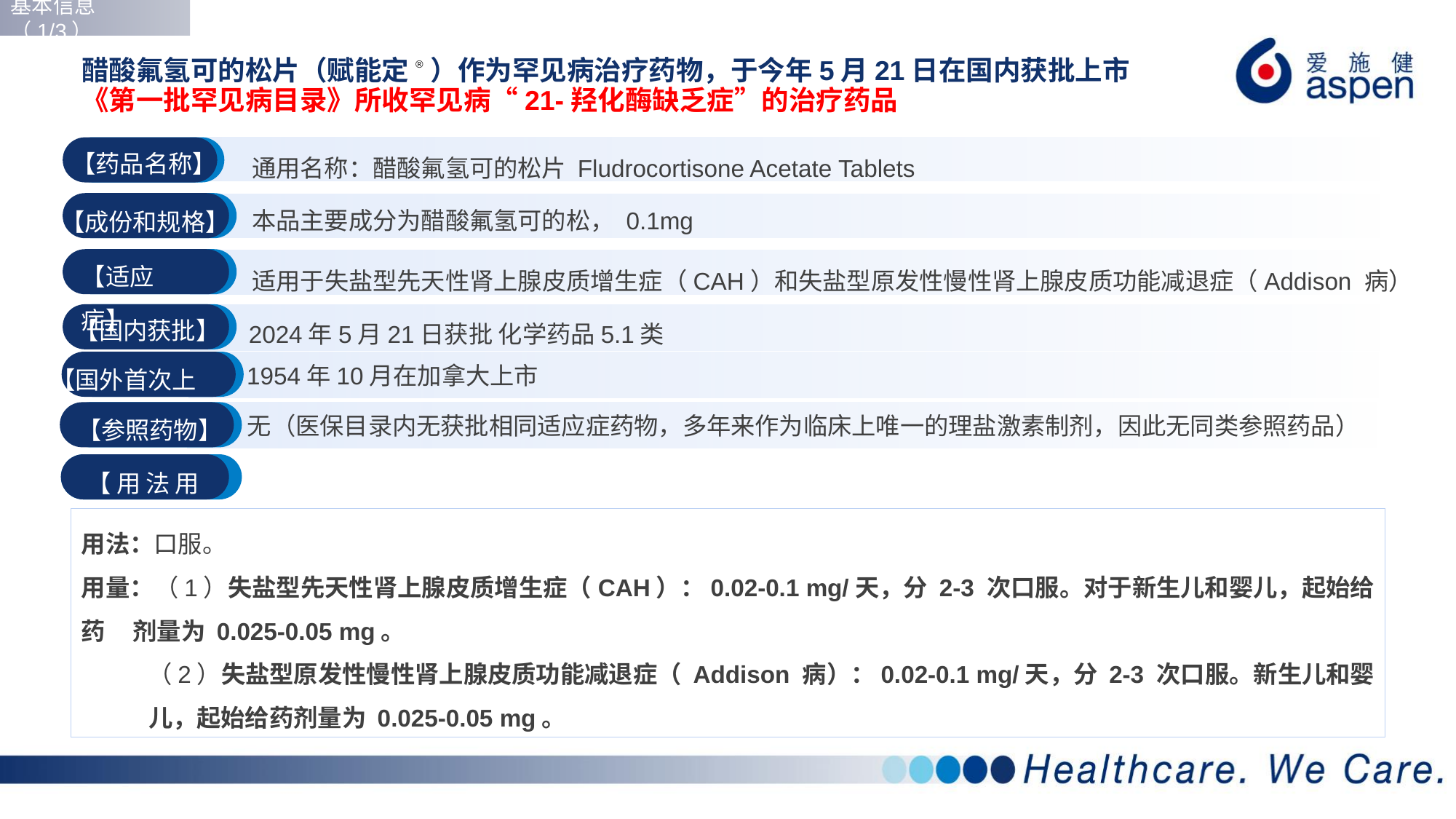

基本信息 （1/3）
# 醋酸氟氢可的松片（赋能定® ）作为罕见病治疗药物，于今年5月21日在国内获批上市 《第一批罕见病目录》所收罕见病“21-羟化酶缺乏症”的治疗药品
【药品名称】
  通用名称：醋酸氟氢可的松片 Fludrocortisone Acetate Tablets
  本品主要成分为醋酸氟氢可的松， 0.1mg

【成份和规格】

【适应症】
  适用于失盐型先天性肾上腺皮质增生症（CAH）和失盐型原发性慢性肾上腺皮质功能减退症（Addison 病）
  2024年5月21日获批 化学药品5.1类

【国内获批】

【国外首次上市】

       1954年10月在加拿大上市
    【参照药物】

        无（医保目录内无获批相同适应症药物，多年来作为临床上唯一的理盐激素制剂，因此无同类参照药品）
 【用法用量】

用法：口服。
用量：（1）失盐型先天性肾上腺皮质增生症（CAH）：0.02-0.1 mg/天，分 2-3 次口服。对于新生儿和婴儿，起始给药     剂量为 0.025-0.05 mg。
           （2）失盐型原发性慢性肾上腺皮质功能减退症（ Addison 病）：0.02-0.1 mg/天，分 2-3 次口服。新生儿和婴儿，起始给药剂量为 0.025-0.05 mg。